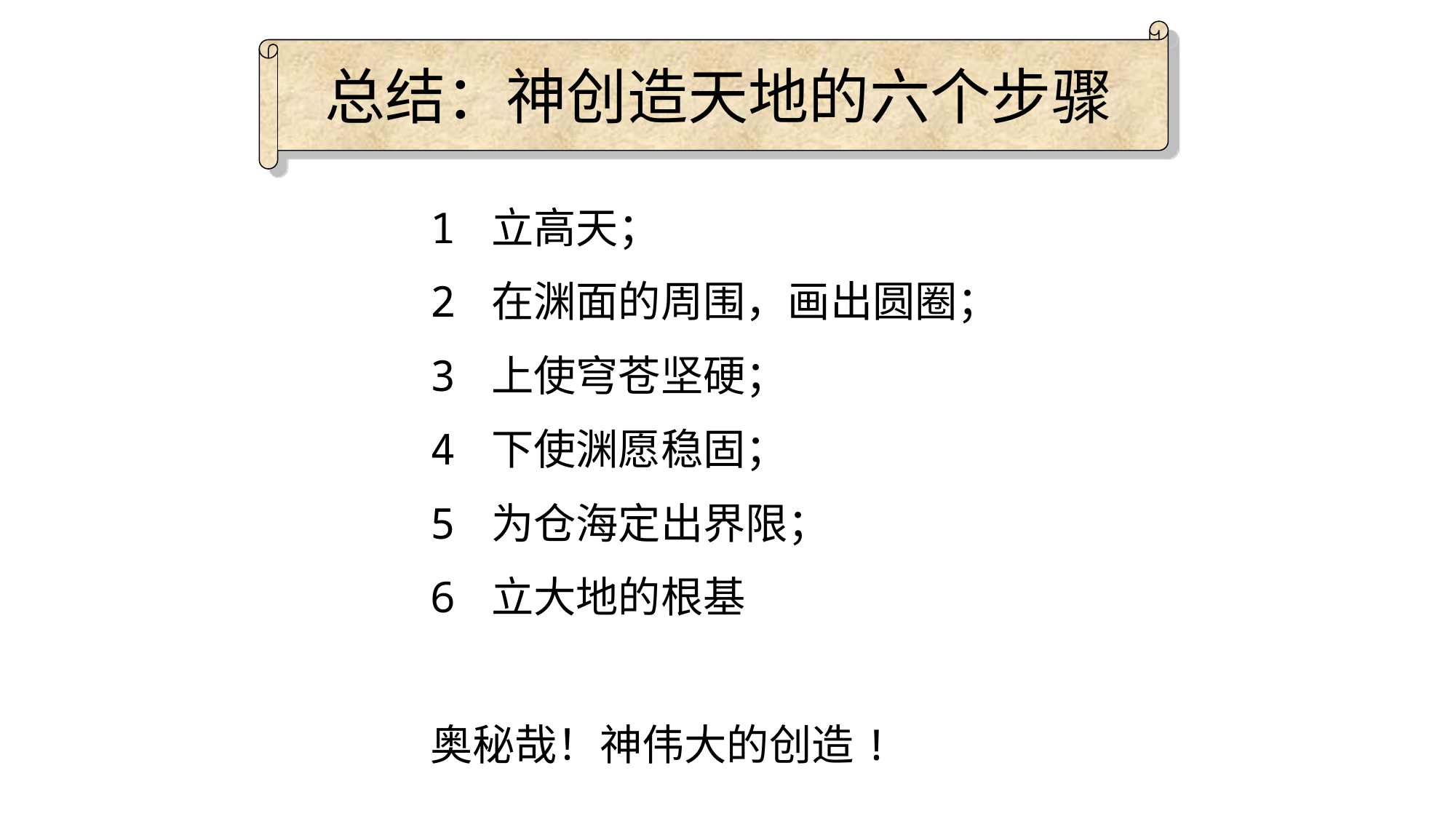

总结：神创造天地的六个步骤
1 立高天；
2 在渊面的周围，画出圆圈；
3 上使穹苍坚硬；
4 下使渊愿稳固；
5 为仓海定出界限；
6 立大地的根基

奥秘哉！神伟大的创造!